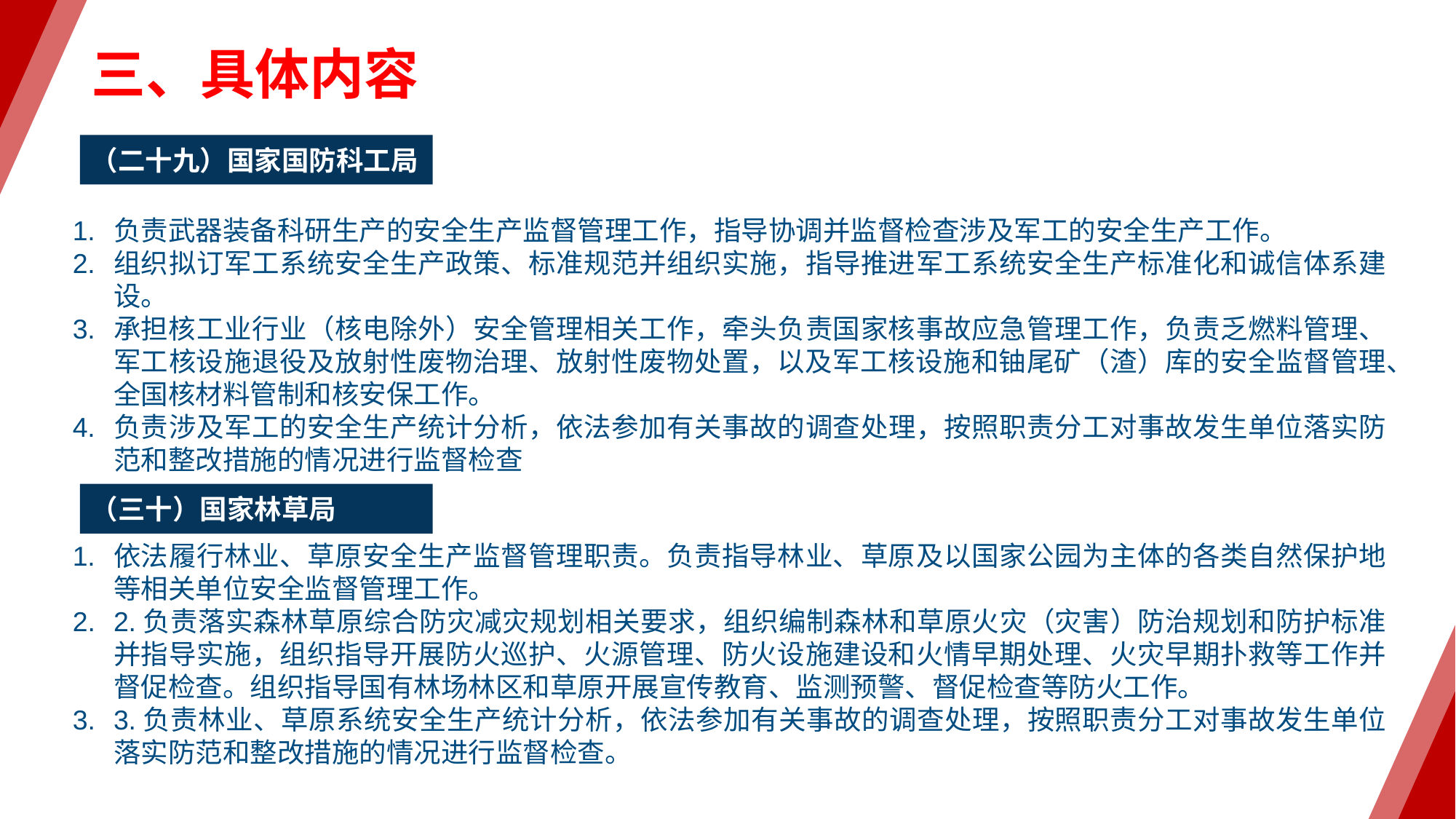

三、具体内容
（二十九）国家国防科工局
负责武器装备科研生产的安全生产监督管理工作，指导协调并监督检查涉及军工的安全生产工作。
组织拟订军工系统安全生产政策、标准规范并组织实施，指导推进军工系统安全生产标准化和诚信体系建设。
承担核工业行业（核电除外）安全管理相关工作，牵头负责国家核事故应急管理工作，负责乏燃料管理、军工核设施退役及放射性废物治理、放射性废物处置，以及军工核设施和铀尾矿（渣）库的安全监督管理、全国核材料管制和核安保工作。
负责涉及军工的安全生产统计分析，依法参加有关事故的调查处理，按照职责分工对事故发生单位落实防范和整改措施的情况进行监督检查
（三十）国家林草局
依法履行林业、草原安全生产监督管理职责。负责指导林业、草原及以国家公园为主体的各类自然保护地等相关单位安全监督管理工作。
2.负责落实森林草原综合防灾减灾规划相关要求，组织编制森林和草原火灾（灾害）防治规划和防护标准并指导实施，组织指导开展防火巡护、火源管理、防火设施建设和火情早期处理、火灾早期扑救等工作并督促检查。组织指导国有林场林区和草原开展宣传教育、监测预警、督促检查等防火工作。
3.负责林业、草原系统安全生产统计分析，依法参加有关事故的调查处理，按照职责分工对事故发生单位落实防范和整改措施的情况进行监督检查。